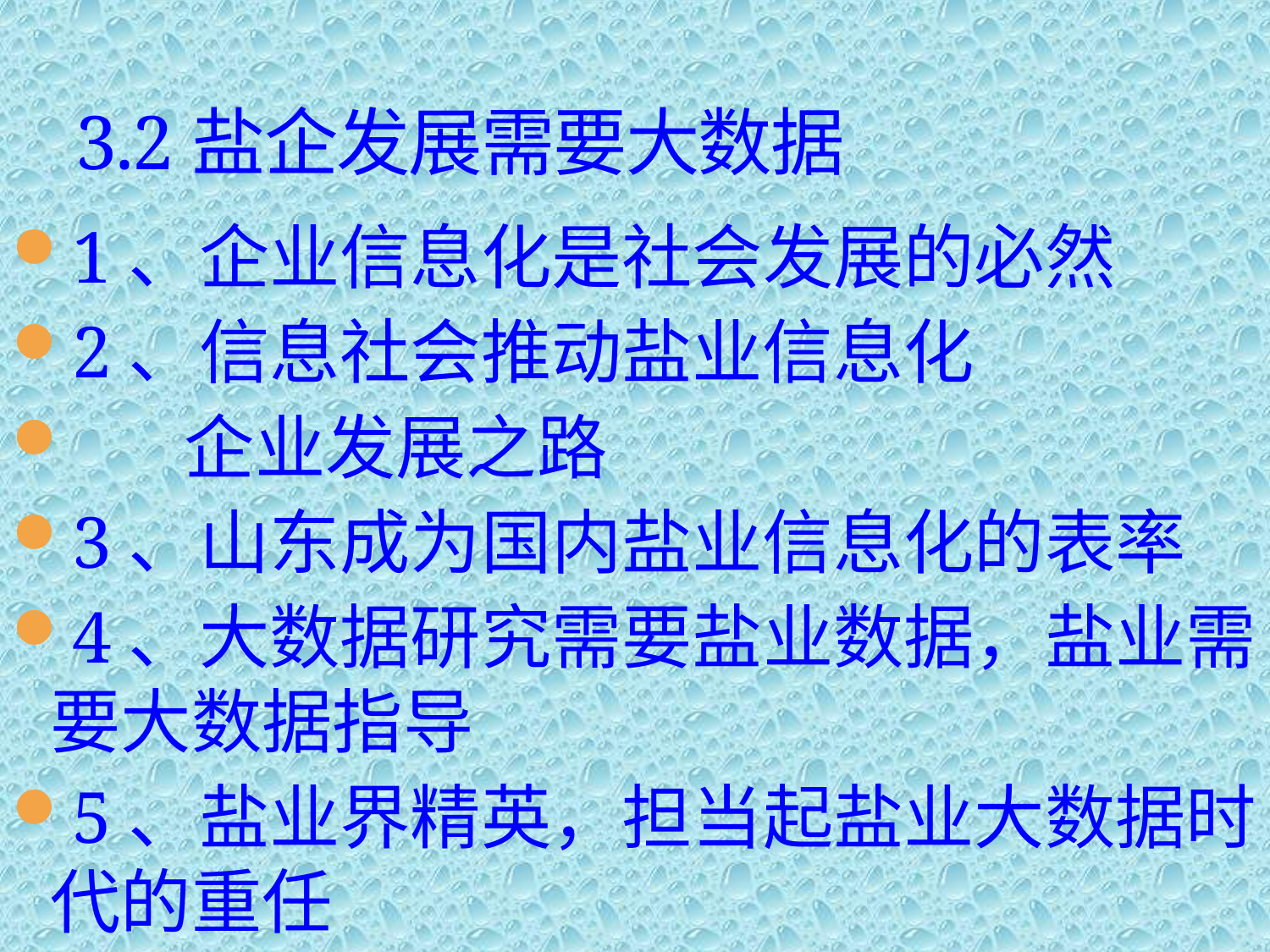

# 3.2盐企发展需要大数据
1、企业信息化是社会发展的必然
2、信息社会推动盐业信息化
      企业发展之路
3、山东成为国内盐业信息化的表率
4、大数据研究需要盐业数据，盐业需要大数据指导
5、盐业界精英，担当起盐业大数据时代的重任